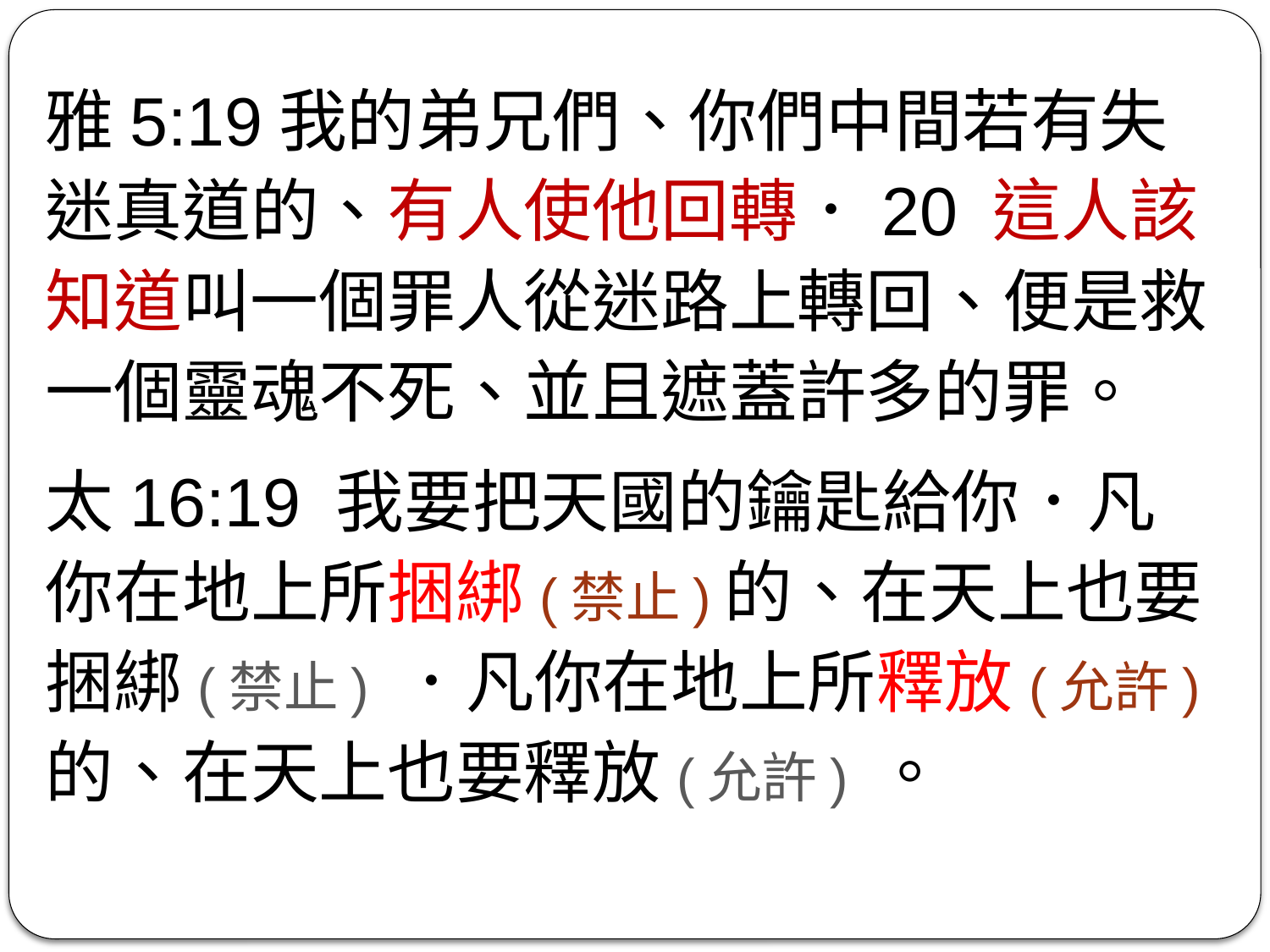

雅5:19我的弟兄們、你們中間若有失迷真道的、有人使他回轉．20 這人該知道叫一個罪人從迷路上轉回、便是救一個靈魂不死、並且遮蓋許多的罪。
太16:19 我要把天國的鑰匙給你．凡你在地上所捆綁(禁止)的、在天上也要捆綁(禁止) ．凡你在地上所釋放(允許)的、在天上也要釋放(允許) 。